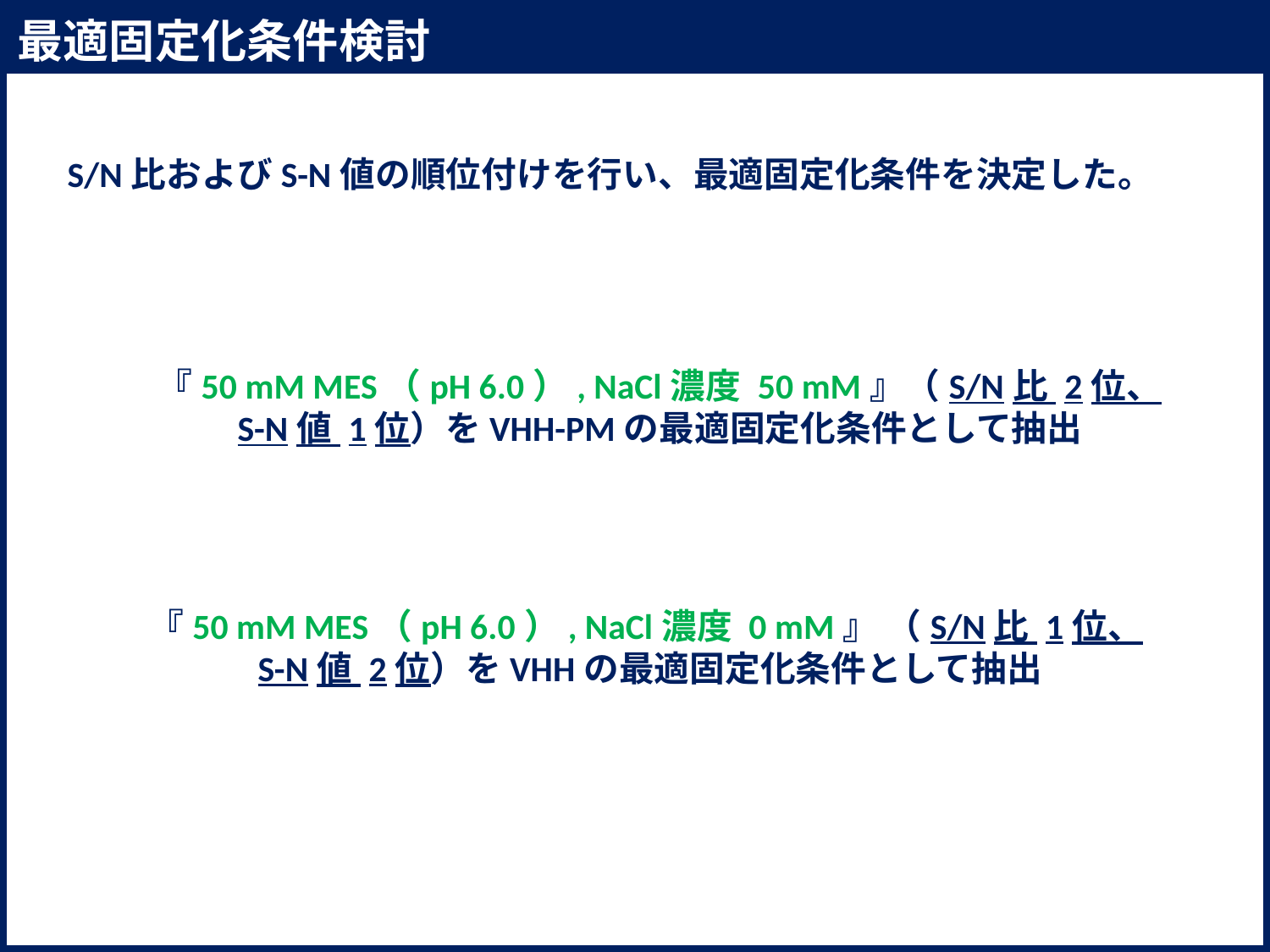

最適固定化条件検討
S/N比およびS-N値の順位付けを行い、最適固定化条件を決定した。
『50 mM MES（pH 6.0）, NaCl濃度 50 mM』（S/N比 2位、S-N値 1位）をVHH-PMの最適固定化条件として抽出
『50 mM MES（pH 6.0）, NaCl濃度 0 mM』 （S/N比 1位、S-N値 2位）をVHHの最適固定化条件として抽出